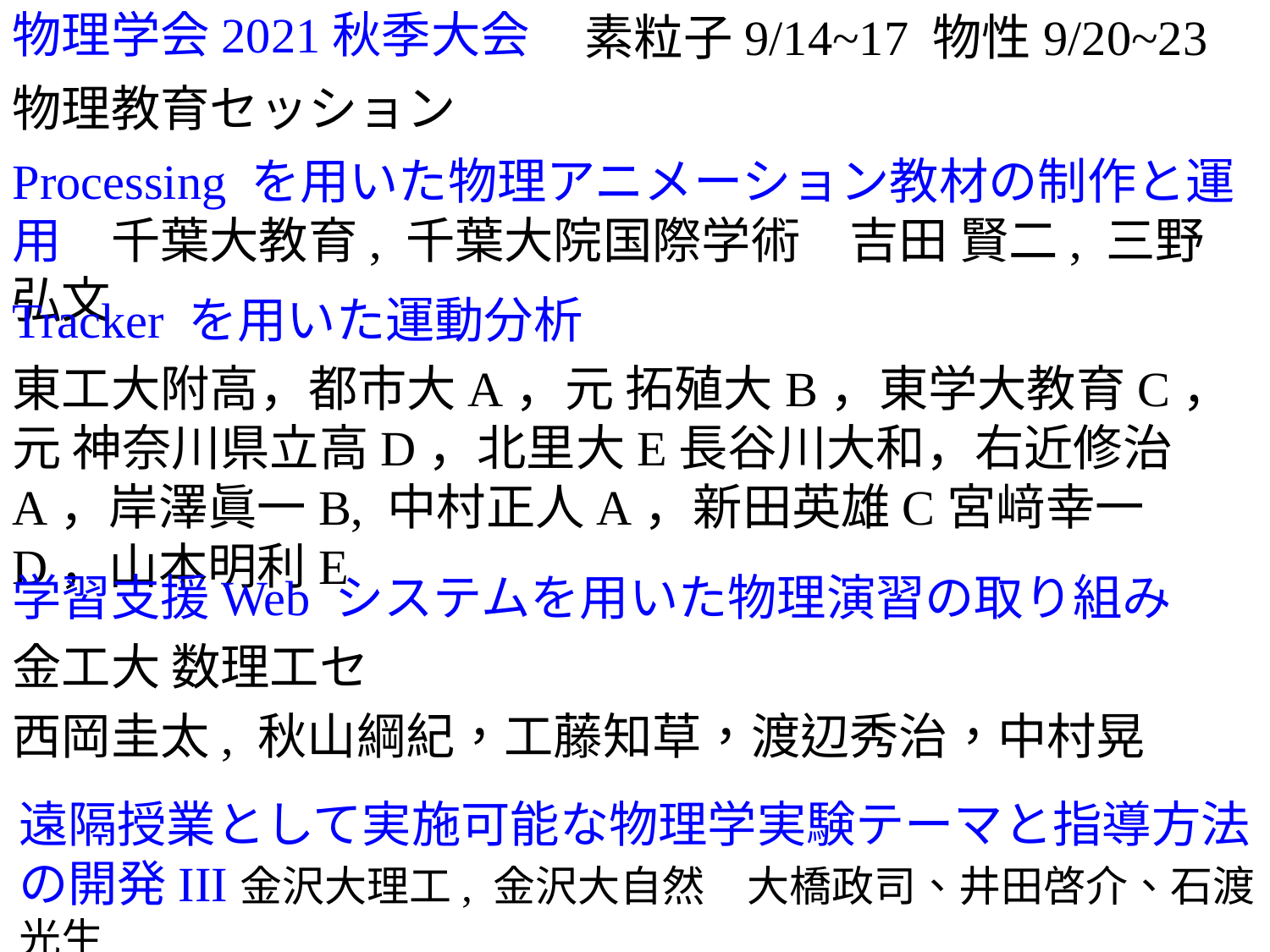

素粒子9/14~17 物性9/20~23
物理学会2021秋季大会
物理教育セッション
Processing を用いた物理アニメーション教材の制作と運用　千葉大教育, 千葉大院国際学術　吉田 賢二, 三野 弘文
Tracker を用いた運動分析
東工大附高，都市大A，元 拓殖大B，東学大教育C，元 神奈川県立高D，北里大E長谷川大和，右近修治A，岸澤眞一B, 中村正人A，新田英雄C宮﨑幸一D，山本明利E
学習支援Web システムを用いた物理演習の取り組み
金工大 数理工セ
西岡圭太, 秋山綱紀，工藤知草，渡辺秀治，中村晃
遠隔授業として実施可能な物理学実験テーマと指導方法の開発III金沢大理工, 金沢大自然　大橋政司、井田啓介、石渡光生